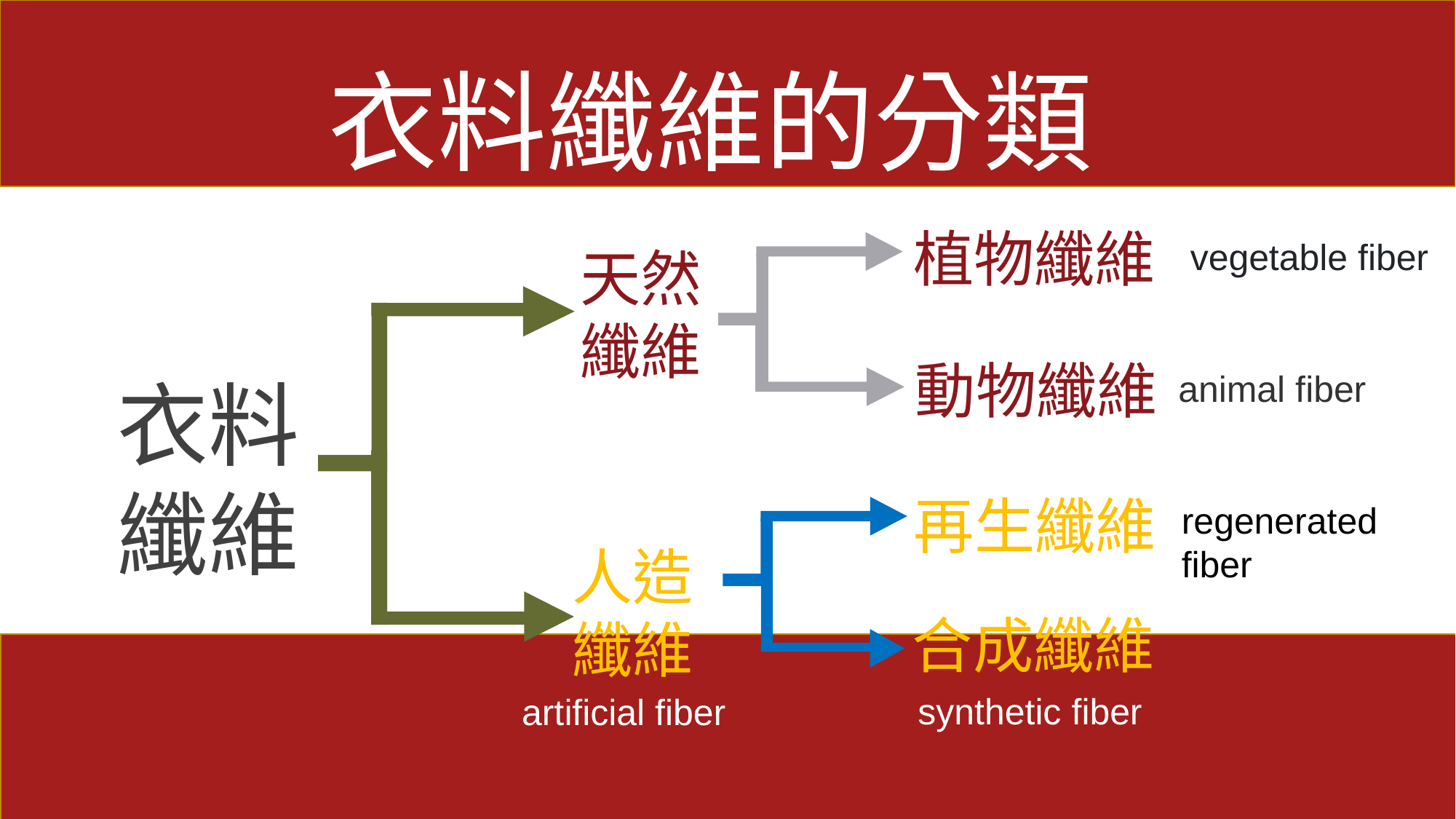

衣料纖維的分類
植物纖維

vegetable fiber
天然
纖維

動物纖維
animal fiber
衣料纖維

再生纖維

regenerated fiber
人造
纖維
artificial fiber

合成纖維
synthetic fiber